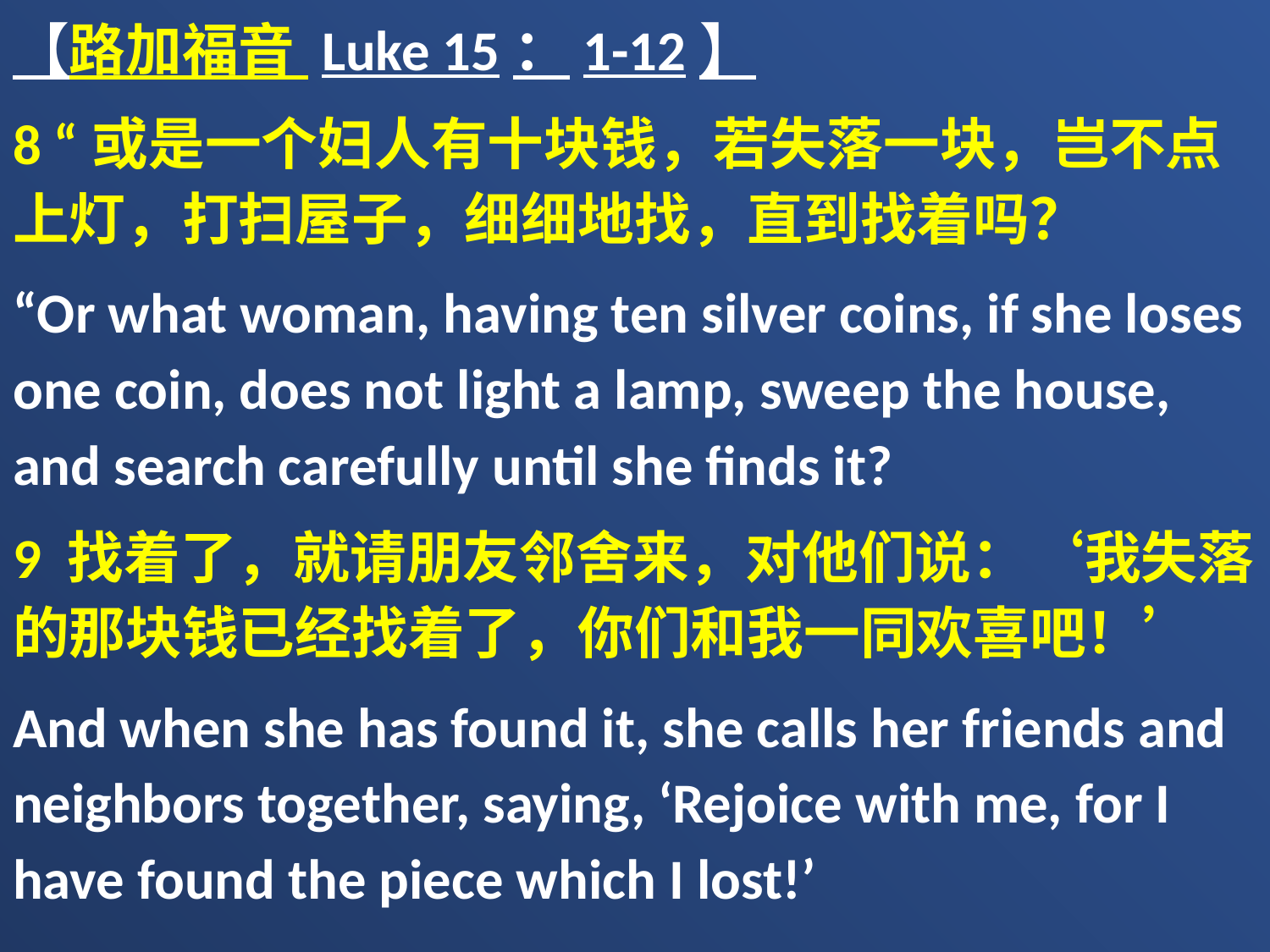

【路加福音 Luke 15：1-12】
8 “或是一个妇人有十块钱，若失落一块，岂不点上灯，打扫屋子，细细地找，直到找着吗？
“Or what woman, having ten silver coins, if she loses one coin, does not light a lamp, sweep the house, and search carefully until she finds it?
9 找着了，就请朋友邻舍来，对他们说：‘我失落的那块钱已经找着了，你们和我一同欢喜吧！’
And when she has found it, she calls her friends and neighbors together, saying, ‘Rejoice with me, for I have found the piece which I lost!’